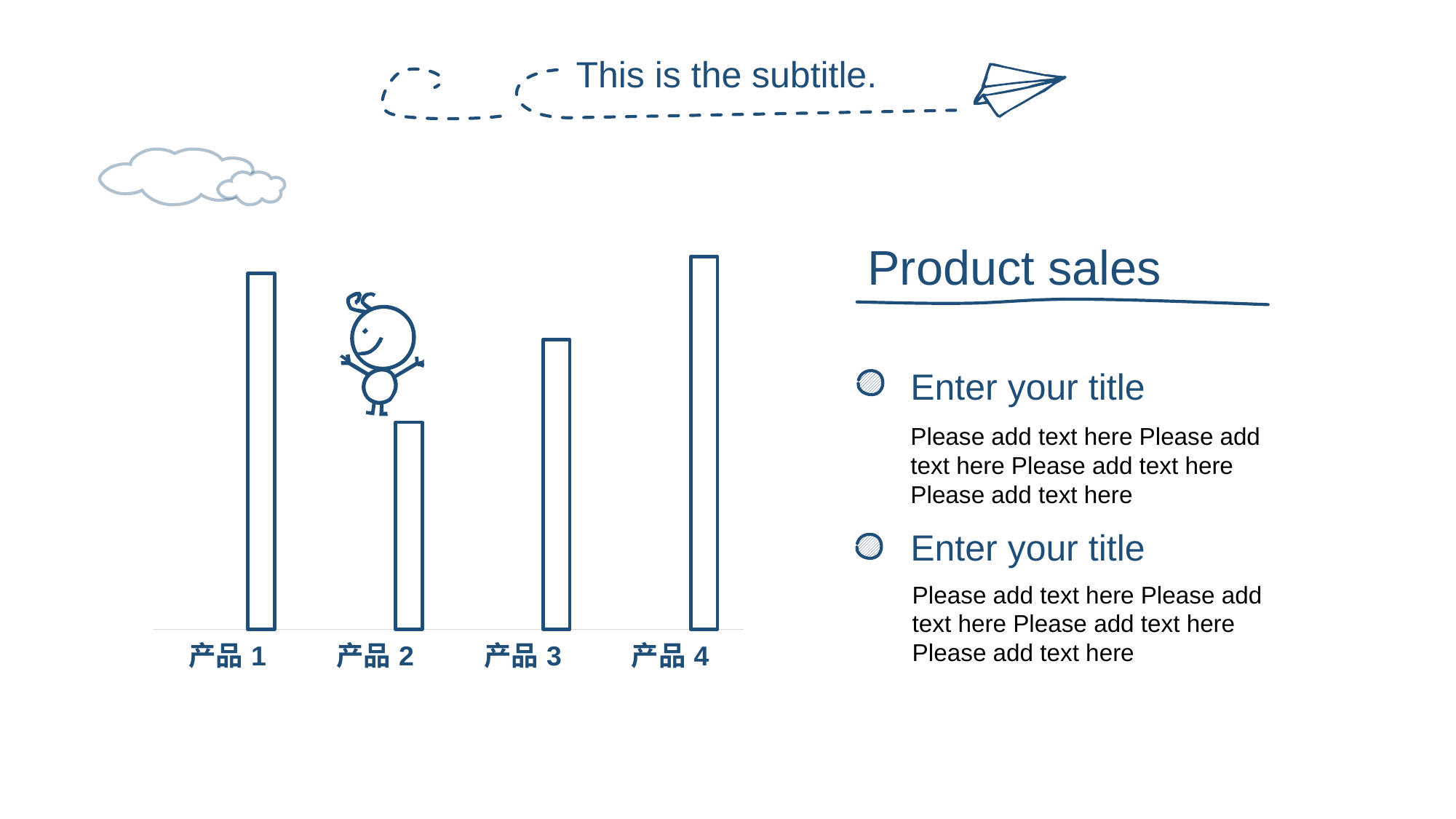

This is the subtitle.

### Chart

| Category | 列1 | 列2 | 系列 1 |
|---|---|---|---|
| 产品1 | None | None | 4.3 |
| 产品2 | None | None | 2.5 |
| 产品3 | None | None | 3.5 |
| 产品4 | None | None | 4.5 |
Product sales

Enter your title

Please add text here Please add text here Please add text here Please add text here
Enter your title

Please add text here Please add text here Please add text here Please add text here